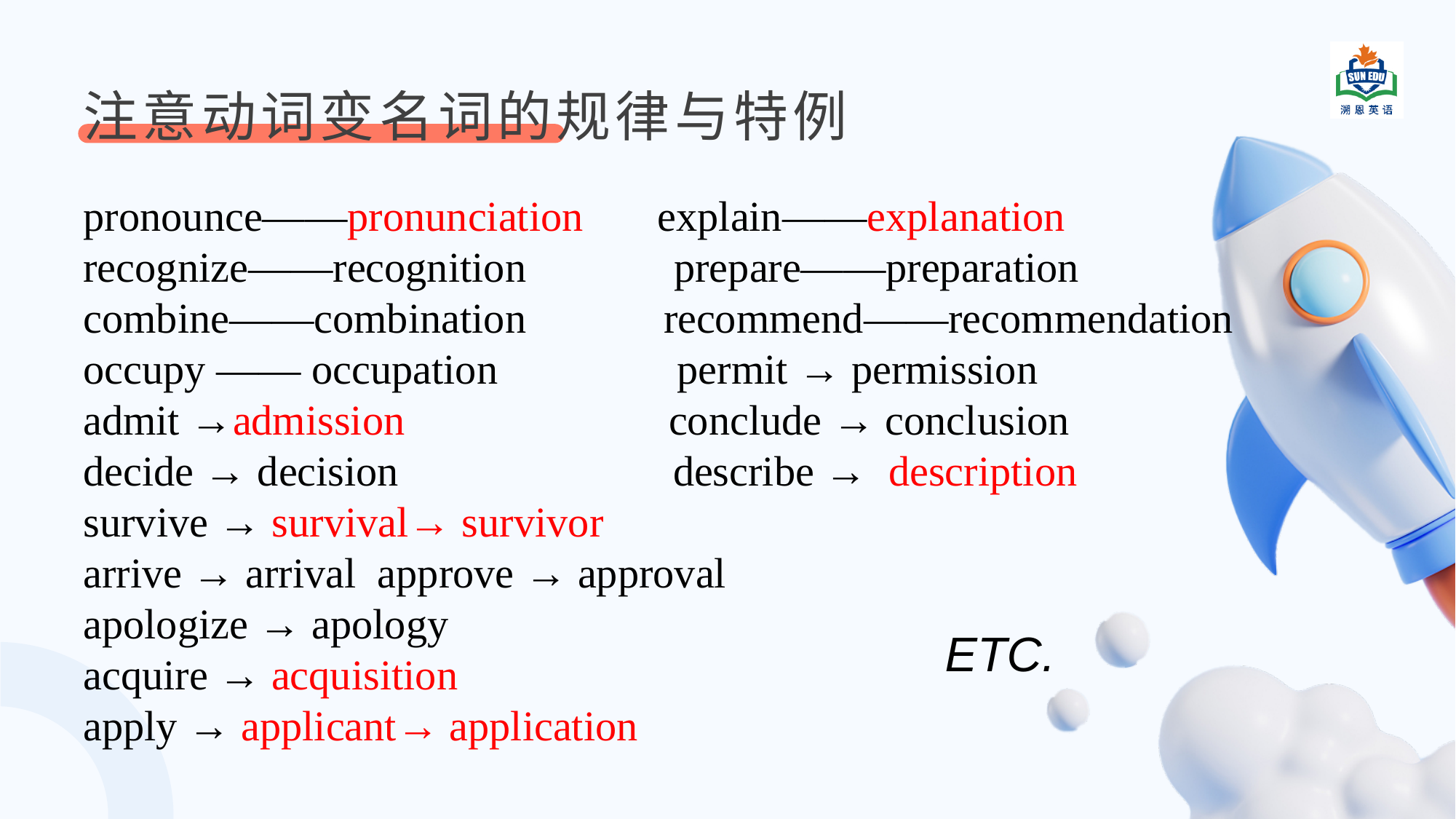

注意动词变名词的规律与特例
pronounce——pronunciation       explain——explanation
recognize——recognition              prepare——preparation                 combine——combination             recommend——recommendation    occupy —— occupation                 permit → permission
admit →admission                         conclude → conclusion
decide → decision                          describe →  description
survive → survival→ survivor
arrive → arrival  approve → approval
apologize → apology
acquire → acquisition
apply → applicant→ application
ETC.